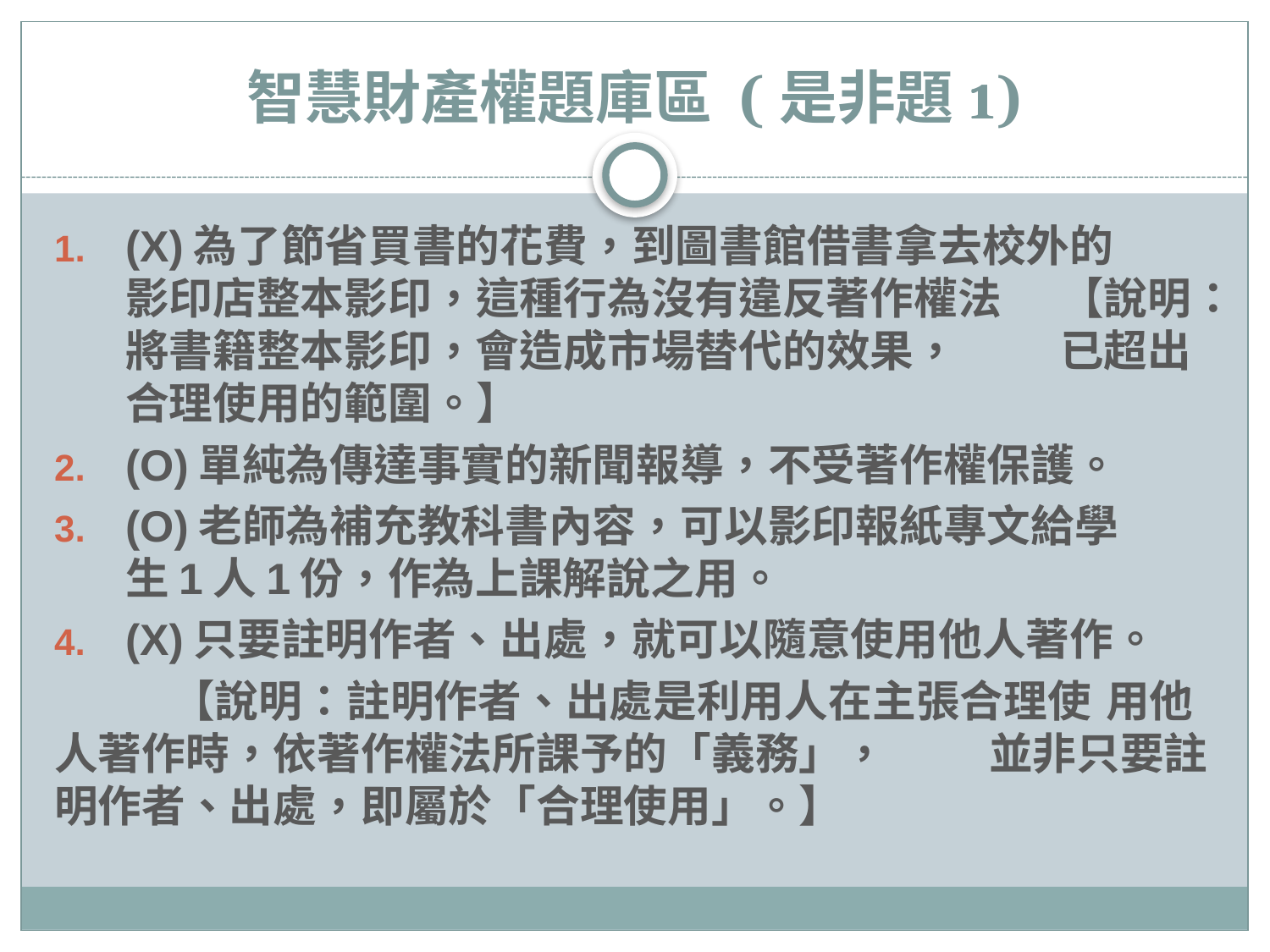

# 智慧財產權題庫區 (是非題1)
(X)為了節省買書的花費，到圖書館借書拿去校外的  		影印店整本影印，這種行為沒有違反著作權法		【說明：將書籍整本影印，會造成市場替代的效果，	已超出合理使用的範圍。】
(O)單純為傳達事實的新聞報導，不受著作權保護。
(O)老師為補充教科書內容，可以影印報紙專文給學	生1人1份，作為上課解說之用。
(X)只要註明作者、出處，就可以隨意使用他人著作。
	【說明：註明作者、出處是利用人在主張合理使	用他人著作時，依著作權法所課予的「義務」，	並非只要註明作者、出處，即屬於「合理使用」。】